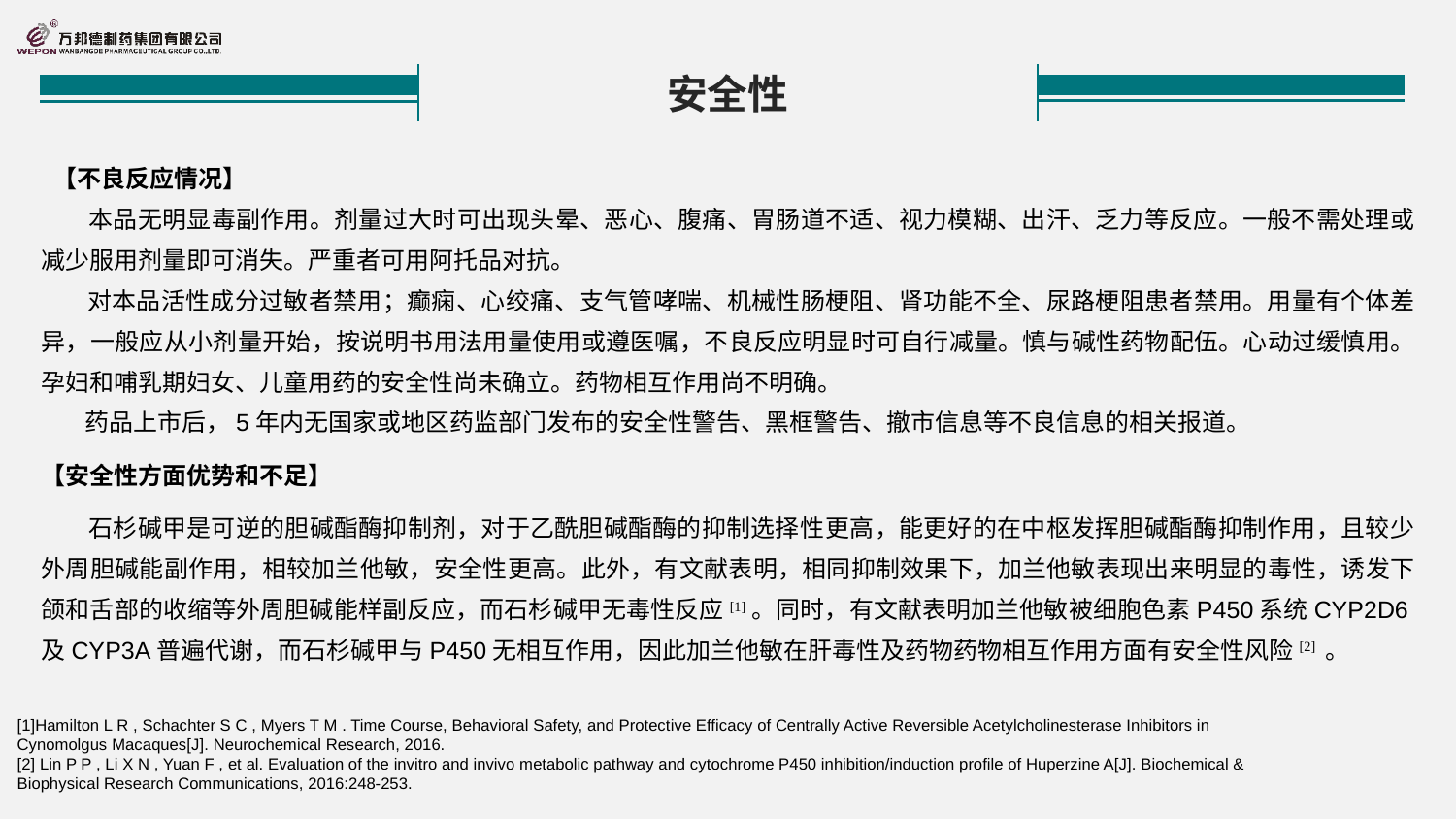

安全性
 【不良反应情况】
       本品无明显毒副作用。剂量过大时可出现头晕、恶心、腹痛、胃肠道不适、视力模糊、出汗、乏力等反应。一般不需处理或减少服用剂量即可消失。严重者可用阿托品对抗。
       对本品活性成分过敏者禁用；癫痫、心绞痛、支气管哮喘、机械性肠梗阻、肾功能不全、尿路梗阻患者禁用。用量有个体差异，一般应从小剂量开始，按说明书用法用量使用或遵医嘱，不良反应明显时可自行减量。慎与碱性药物配伍。心动过缓慎用。孕妇和哺乳期妇女、儿童用药的安全性尚未确立。药物相互作用尚不明确。
       药品上市后，5年内无国家或地区药监部门发布的安全性警告、黑框警告、撤市信息等不良信息的相关报道。
【安全性方面优势和不足】
       石杉碱甲是可逆的胆碱酯酶抑制剂，对于乙酰胆碱酯酶的抑制选择性更高，能更好的在中枢发挥胆碱酯酶抑制作用，且较少外周胆碱能副作用，相较加兰他敏，安全性更高。此外，有文献表明，相同抑制效果下，加兰他敏表现出来明显的毒性，诱发下颌和舌部的收缩等外周胆碱能样副反应，而石杉碱甲无毒性反应[1]。同时，有文献表明加兰他敏被细胞色素P450系统CYP2D6及CYP3A普遍代谢，而石杉碱甲与P450无相互作用，因此加兰他敏在肝毒性及药物药物相互作用方面有安全性风险[2] 。
[1]Hamilton L R , Schachter S C , Myers T M . Time Course, Behavioral Safety, and Protective Efficacy of Centrally Active Reversible Acetylcholinesterase Inhibitors in Cynomolgus Macaques[J]. Neurochemical Research, 2016.
[2] Lin P P , Li X N , Yuan F , et al. Evaluation of the invitro and invivo metabolic pathway and cytochrome P450 inhibition/induction profile of Huperzine A[J]. Biochemical & Biophysical Research Communications, 2016:248-253.